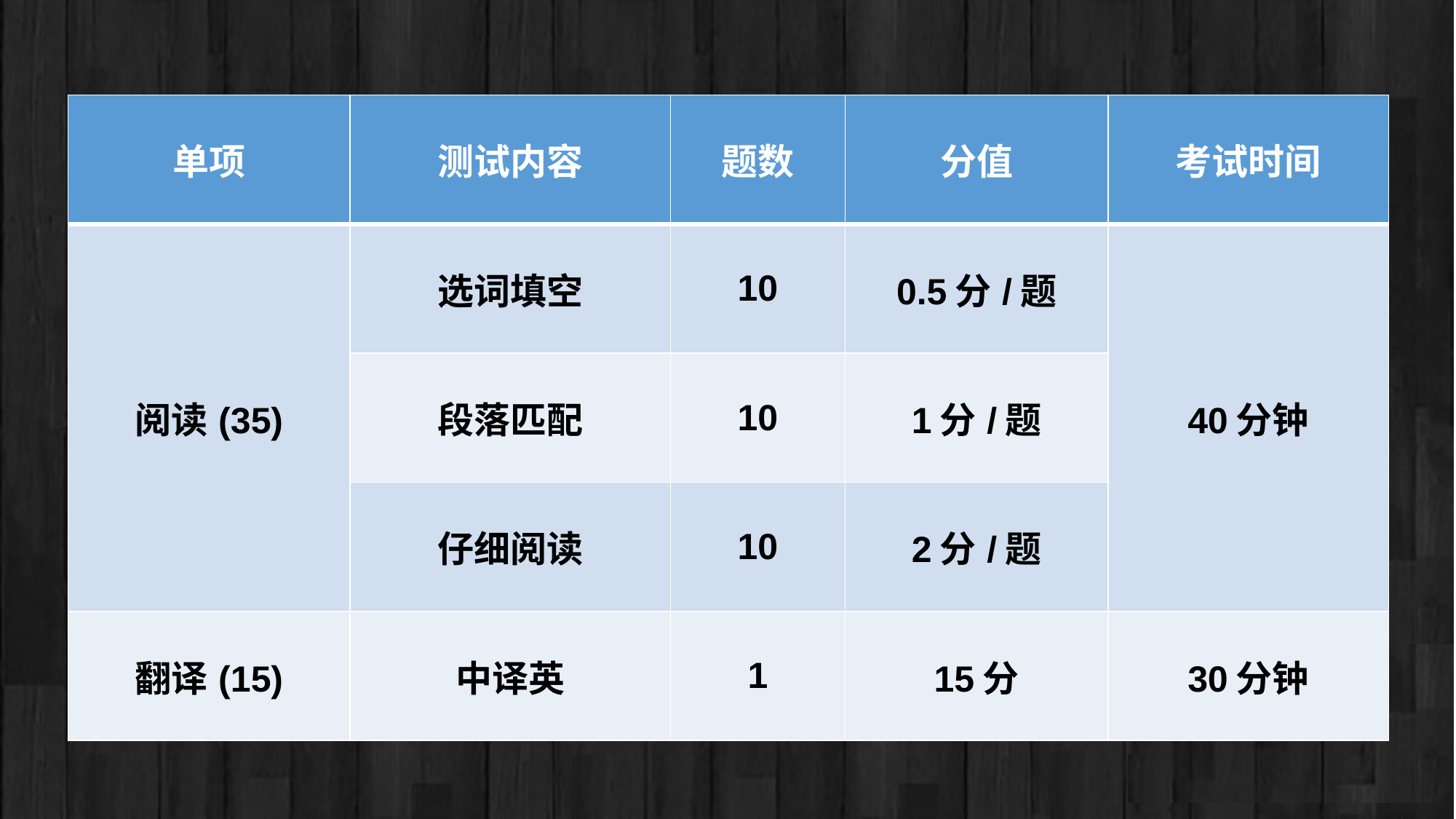

| 单项 | 测试内容 | 题数 | 分值 | 考试时间 |
| --- | --- | --- | --- | --- |
| 阅读(35) | 选词填空 | 10 | 0.5分/题 | 40分钟 |
|  | 段落匹配 | 10 | 1分/题 |  |
|  | 仔细阅读 | 10 | 2分/题 |  |
| 翻译(15) | 中译英 | 1 | 15分 | 30分钟 |